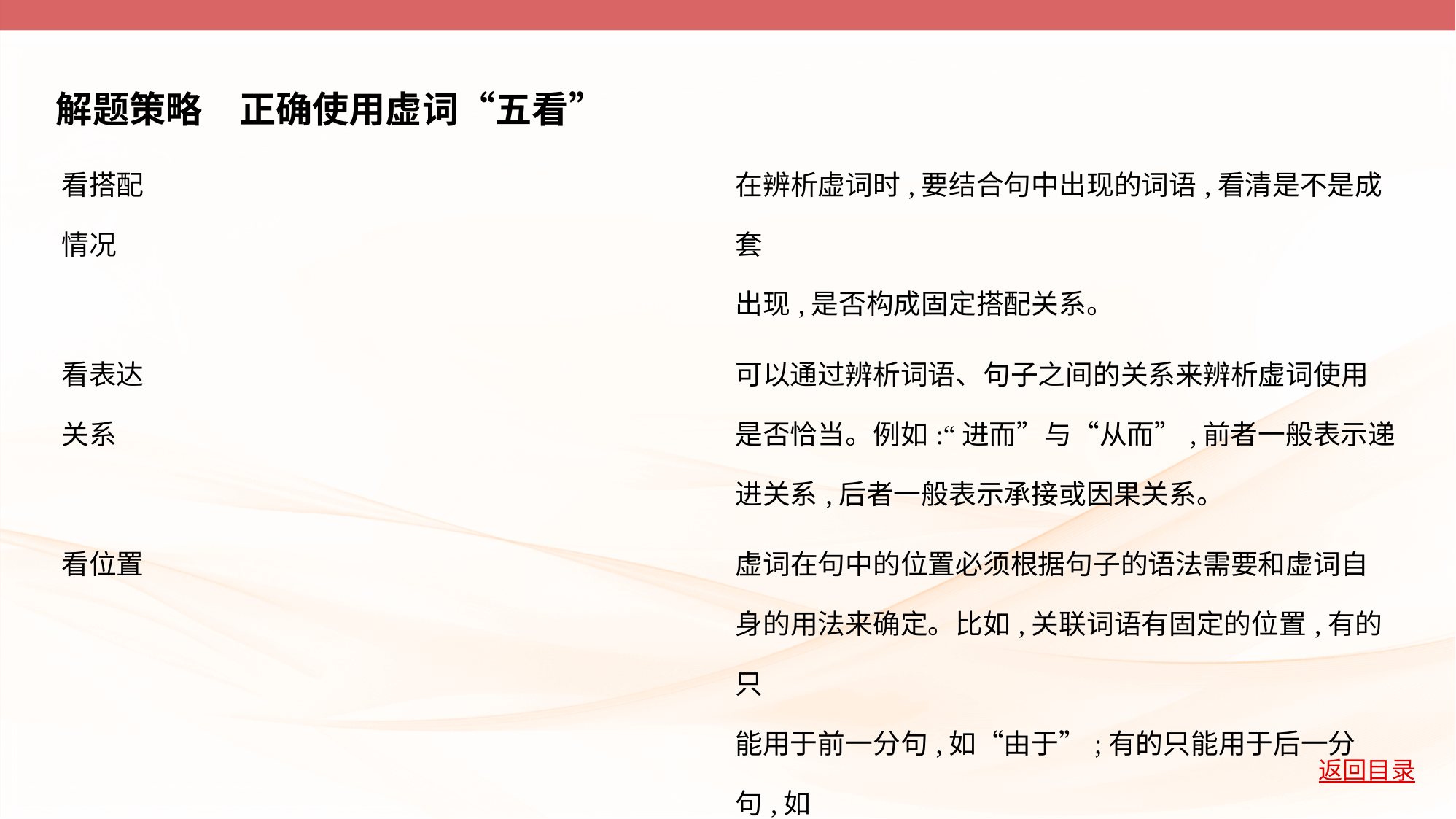

解题策略　正确使用虚词“五看”
| 看搭配 情况 | 在辨析虚词时,要结合句中出现的词语,看清是不是成套 出现,是否构成固定搭配关系。 |
| --- | --- |
| 看表达 关系 | 可以通过辨析词语、句子之间的关系来辨析虚词使用 是否恰当。例如:“进而”与“从而”,前者一般表示递 进关系,后者一般表示承接或因果关系。 |
| 看位置 | 虚词在句中的位置必须根据句子的语法需要和虚词自 身的用法来确定。比如,关联词语有固定的位置,有的只 能用于前一分句,如“由于”;有的只能用于后一分句,如 “却”“然而”“以致”。复句中出现成对的关联词, 如果前后分句的主语相同,关联词用在主语后;如果前后 分句的主语不同,关联词用在主语前。 |